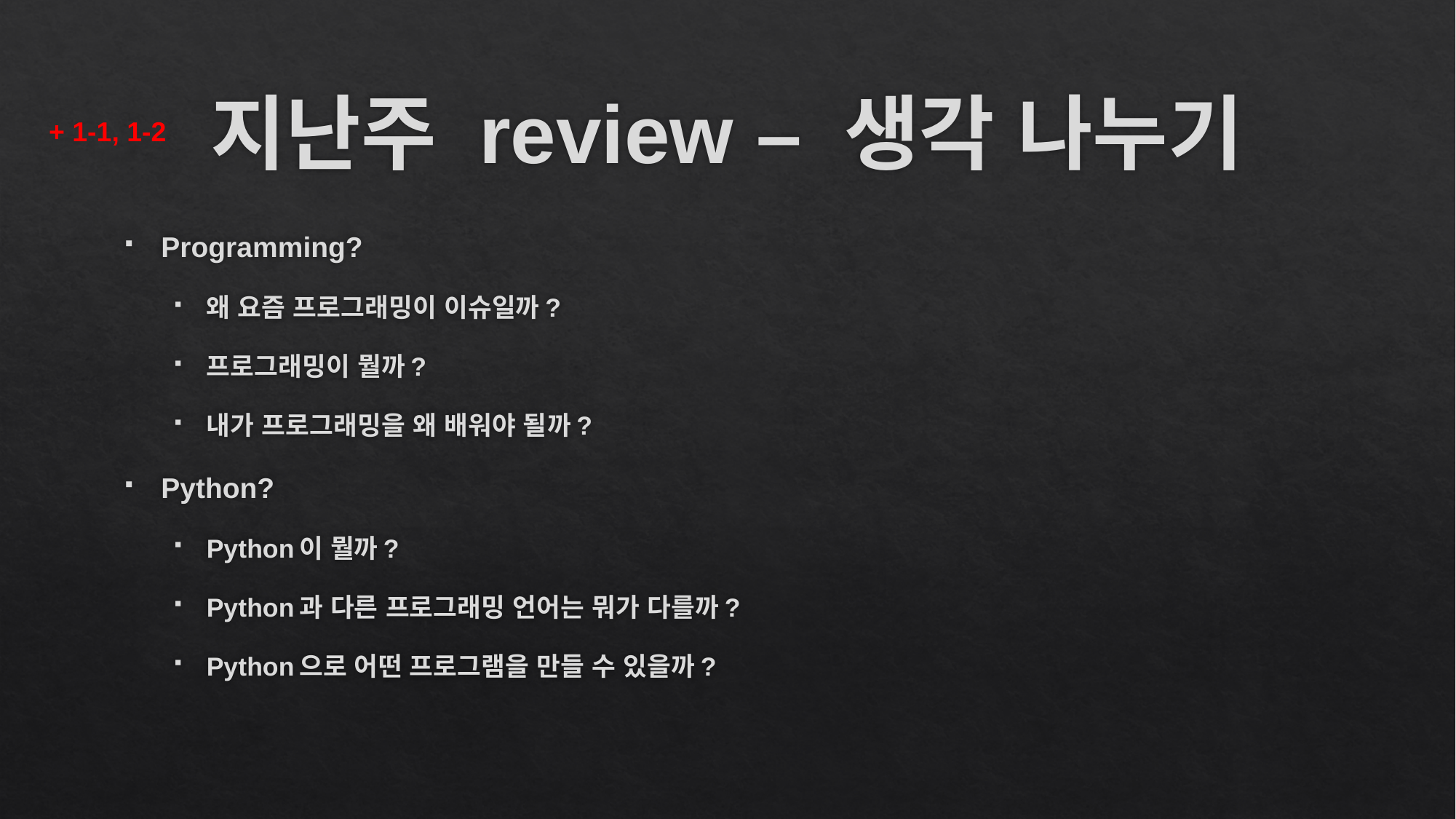

# 지난주 review – 생각 나누기
+ 1-1, 1-2
Programming?
왜 요즘 프로그래밍이 이슈일까?
프로그래밍이 뭘까?
내가 프로그래밍을 왜 배워야 될까?
Python?
Python이 뭘까?
Python과 다른 프로그래밍 언어는 뭐가 다를까?
Python으로 어떤 프로그램을 만들 수 있을까?